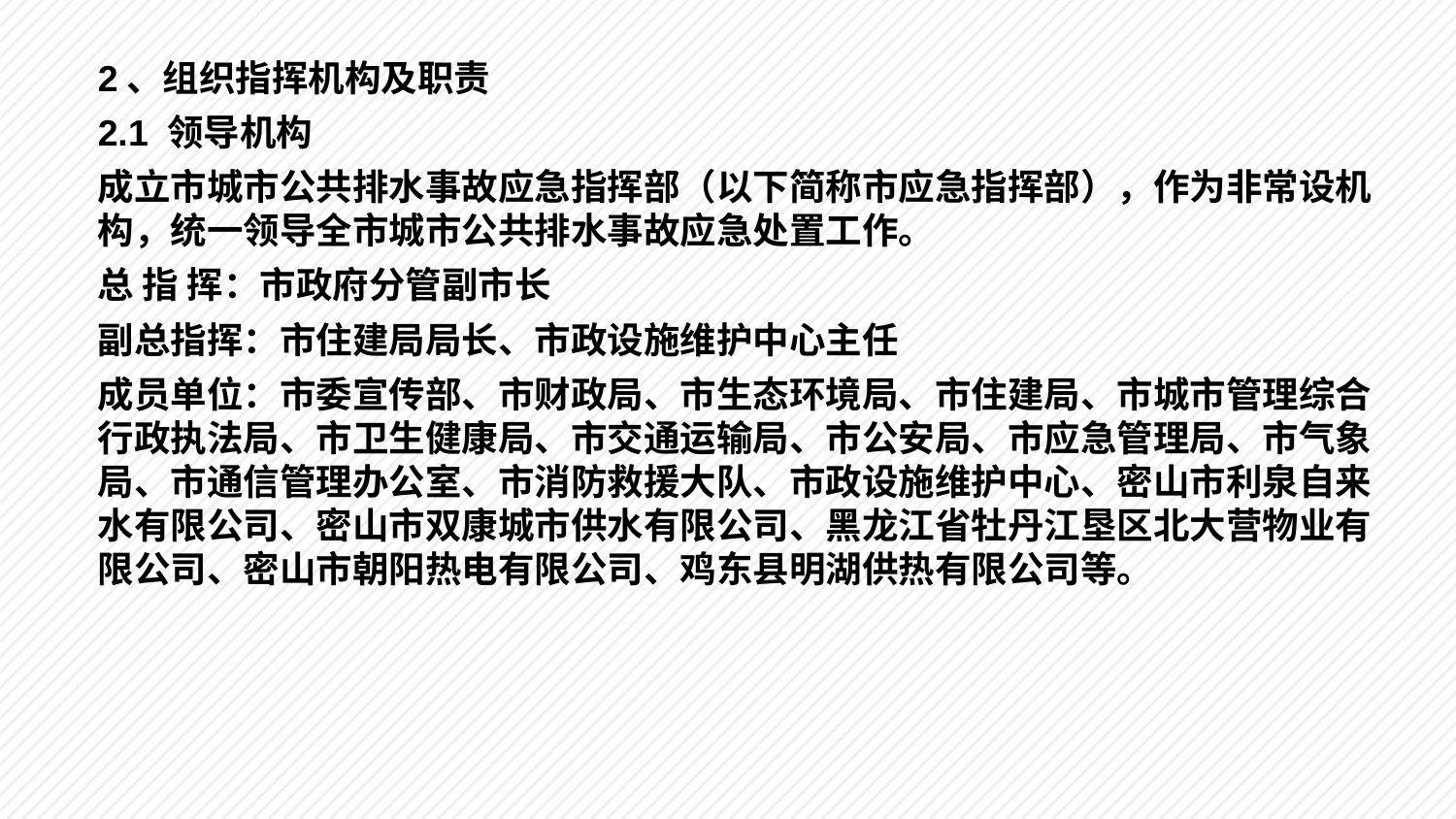

2、组织指挥机构及职责
2.1 领导机构
成立市城市公共排水事故应急指挥部（以下简称市应急指挥部），作为非常设机构，统一领导全市城市公共排水事故应急处置工作。
总 指 挥：市政府分管副市长
副总指挥：市住建局局长、市政设施维护中心主任
成员单位：市委宣传部、市财政局、市生态环境局、市住建局、市城市管理综合行政执法局、市卫生健康局、市交通运输局、市公安局、市应急管理局、市气象局、市通信管理办公室、市消防救援大队、市政设施维护中心、密山市利泉自来水有限公司、密山市双康城市供水有限公司、黑龙江省牡丹江垦区北大营物业有限公司、密山市朝阳热电有限公司、鸡东县明湖供热有限公司等。